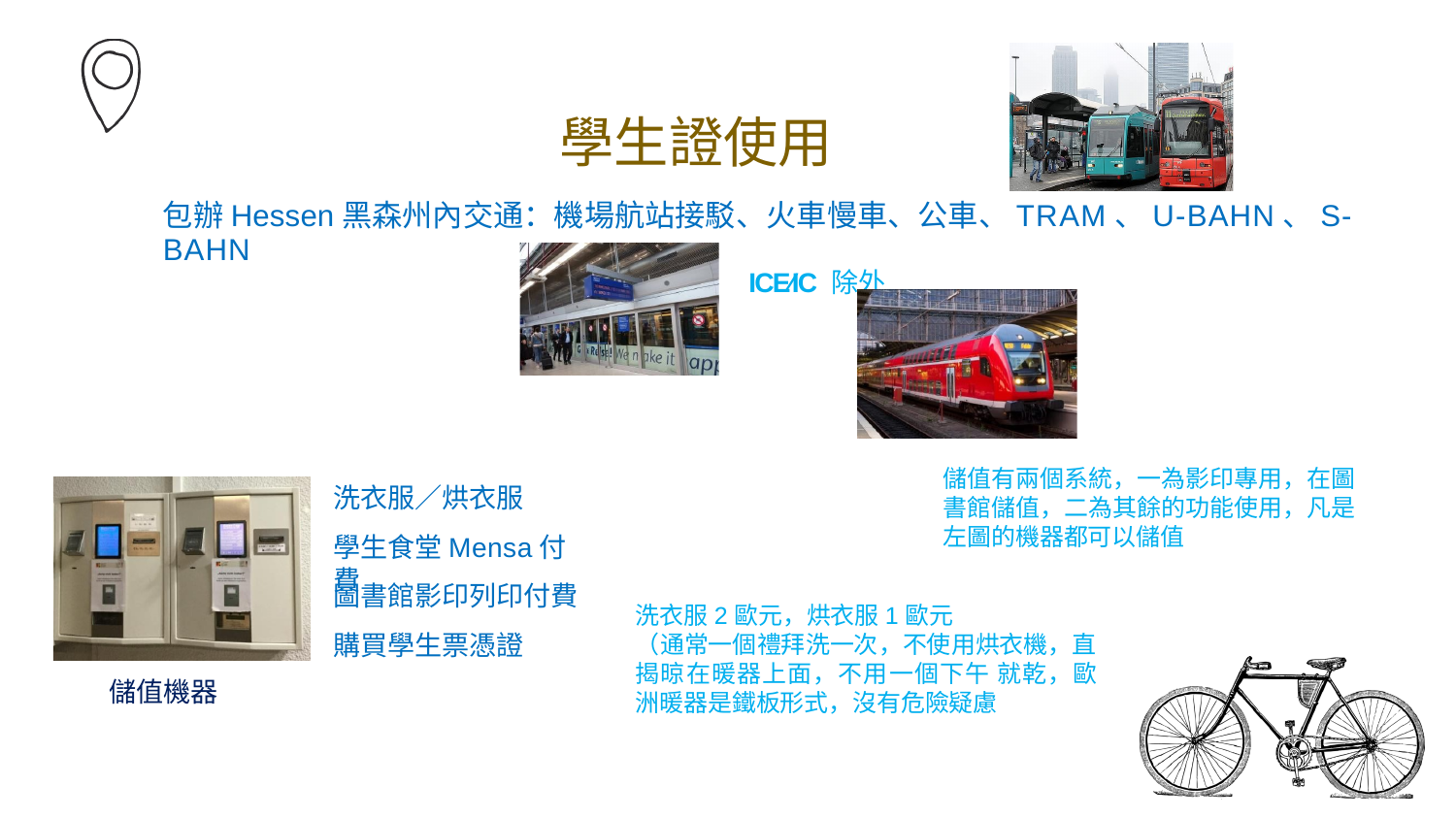

# 學生證使用
包辦Hessen黑森州內交通：機場航站接駁、火車慢車、公車、TRAM、U-BAHN、S-BAHN
ICE∕IC 除外

儲值有兩個系統，一為影印專用，在圖 書館儲值，二為其餘的功能使用，凡是 左圖的機器都可以儲值
洗衣服∕烘衣服
學生食堂Mensa付費

圖書館影印列印付費 購買學生票憑證
洗衣服2歐元，烘衣服1歐元
（通常一個禮拜洗一次，不使用烘衣機，直揭晾在暖器上面，不用一個下午 就乾，歐洲暖器是鐵板形式，沒有危險疑慮
儲值機器